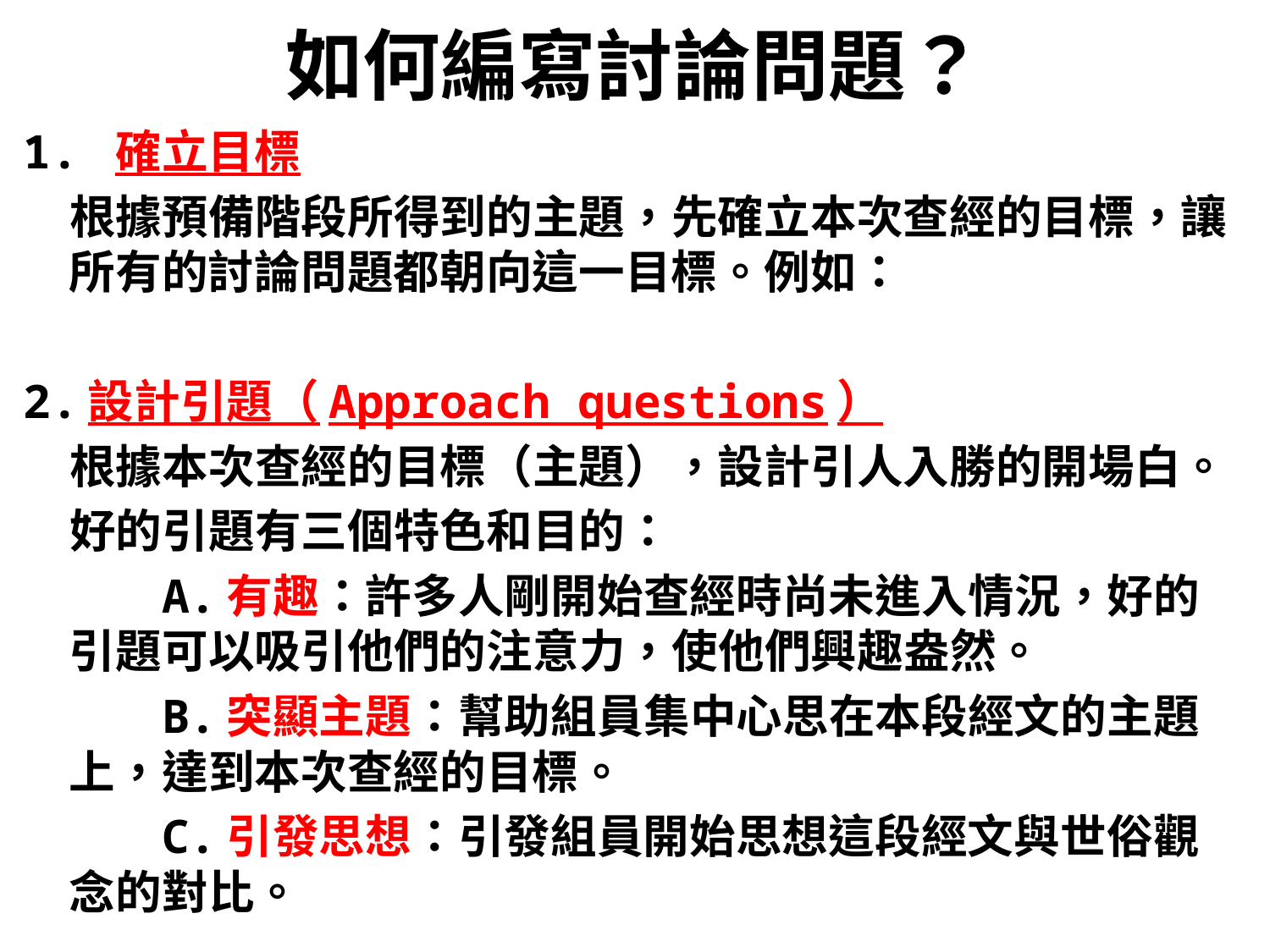

# 如何編寫討論問題？
1. 確立目標
　根據預備階段所得到的主題，先確立本次查經的目標，讓所有的討論問題都朝向這一目標。例如：

2.設計引題（Approach questions）
　根據本次查經的目標（主題），設計引人入勝的開場白。
　好的引題有三個特色和目的：
     A.有趣：許多人剛開始查經時尚未進入情況，好的引題可以吸引他們的注意力，使他們興趣盎然。
     B.突顯主題：幫助組員集中心思在本段經文的主題上，達到本次查經的目標。
     C.引發思想：引發組員開始思想這段經文與世俗觀念的對比。